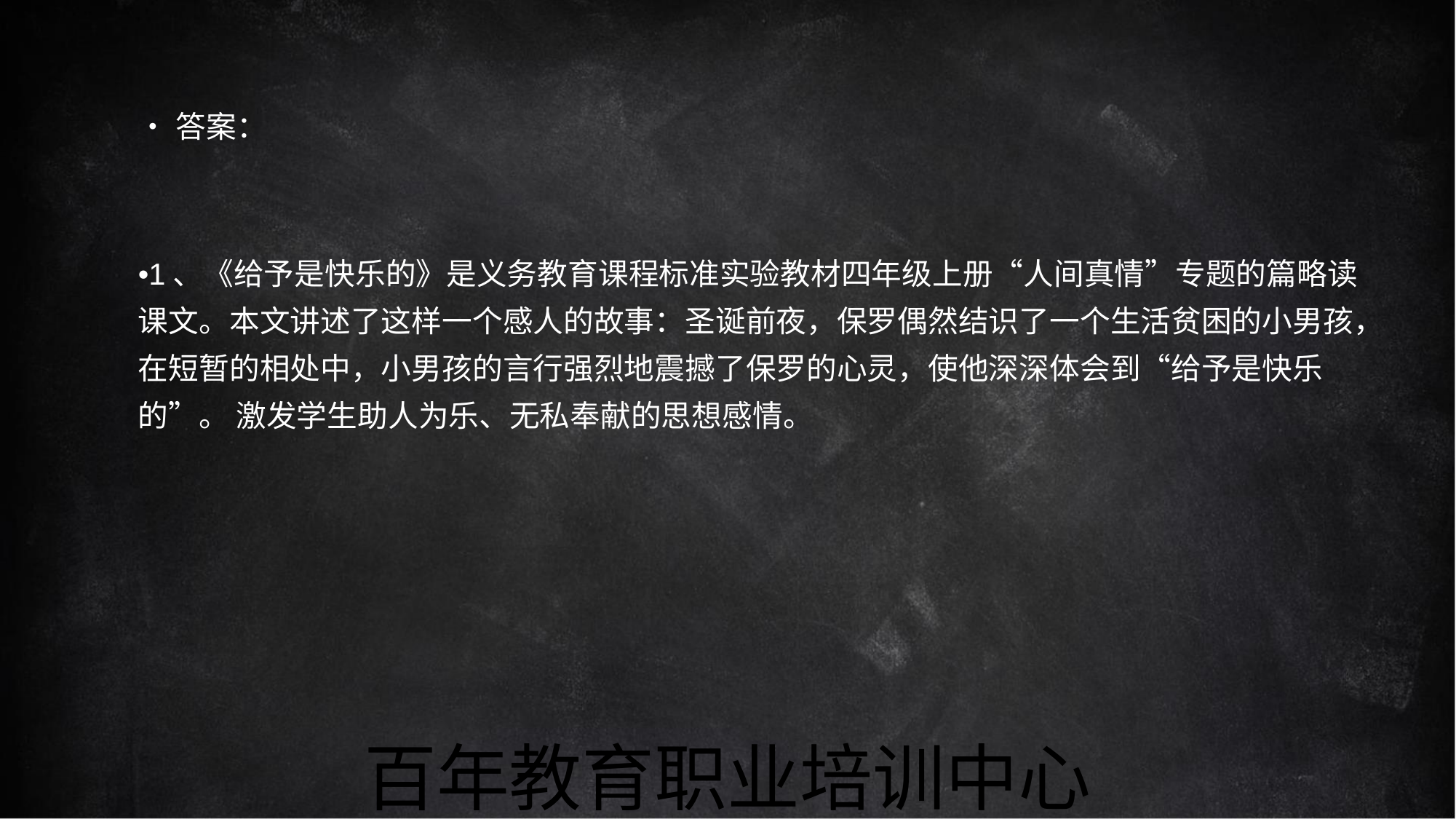

•答案：
•1、《给予是快乐的》是义务教育课程标准实验教材四年级上册“人间真情”专题的篇略读
课文。本文讲述了这样一个感人的故事：圣诞前夜，保罗偶然结识了一个生活贫困的小男孩，
在短暂的相处中，小男孩的言行强烈地震撼了保罗的心灵，使他深深体会到“给予是快乐
的”。 激发学生助人为乐、无私奉献的思想感情。
百年教育职业培训中心